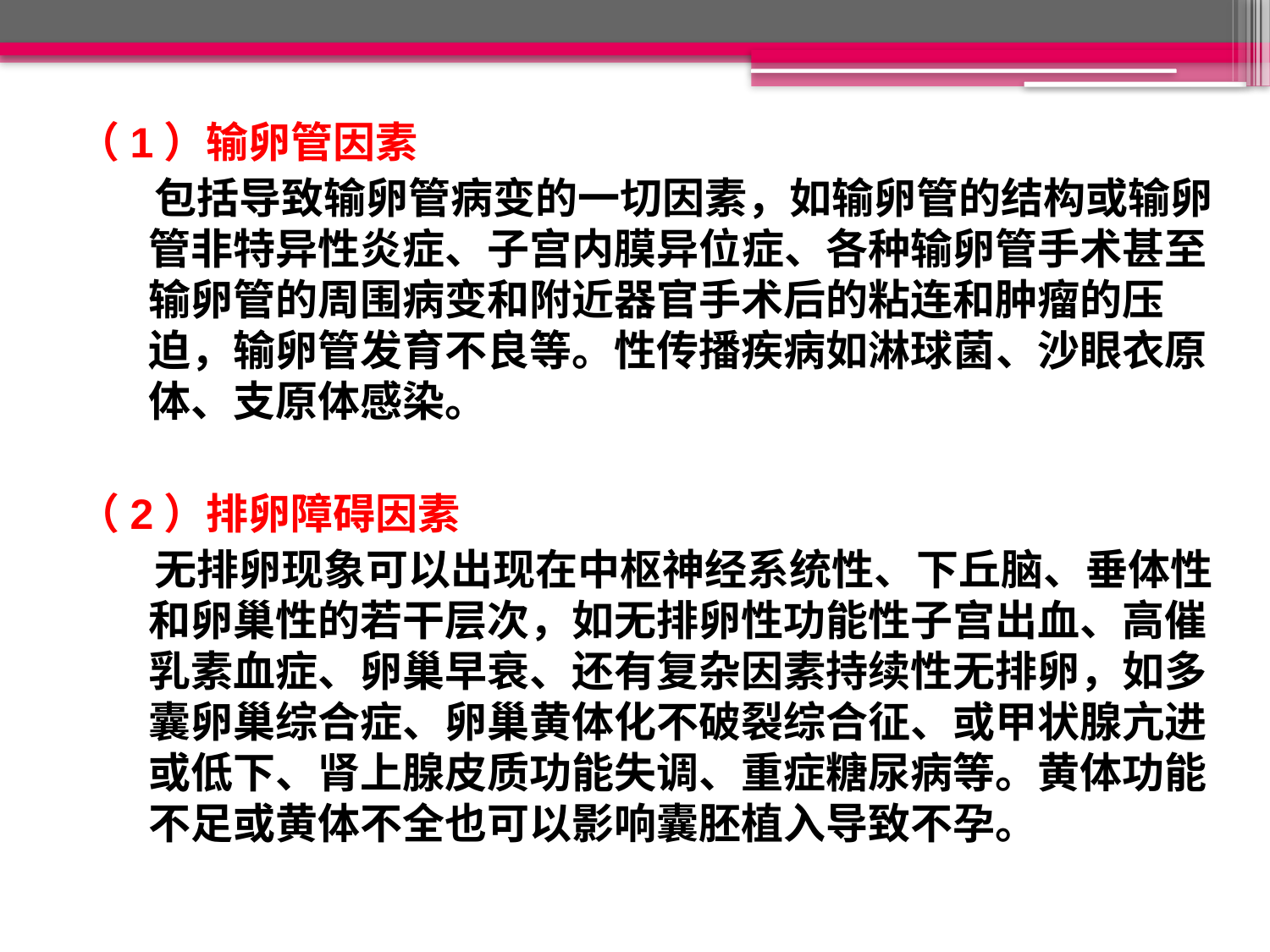

（1）输卵管因素
       包括导致输卵管病变的一切因素，如输卵管的结构或输卵管非特异性炎症、子宫内膜异位症、各种输卵管手术甚至输卵管的周围病变和附近器官手术后的粘连和肿瘤的压迫，输卵管发育不良等。性传播疾病如淋球菌、沙眼衣原体、支原体感染。

（2）排卵障碍因素
       无排卵现象可以出现在中枢神经系统性、下丘脑、垂体性和卵巢性的若干层次，如无排卵性功能性子宫出血、高催乳素血症、卵巢早衰、还有复杂因素持续性无排卵，如多囊卵巢综合症、卵巢黄体化不破裂综合征、或甲状腺亢进或低下、肾上腺皮质功能失调、重症糖尿病等。黄体功能不足或黄体不全也可以影响囊胚植入导致不孕。